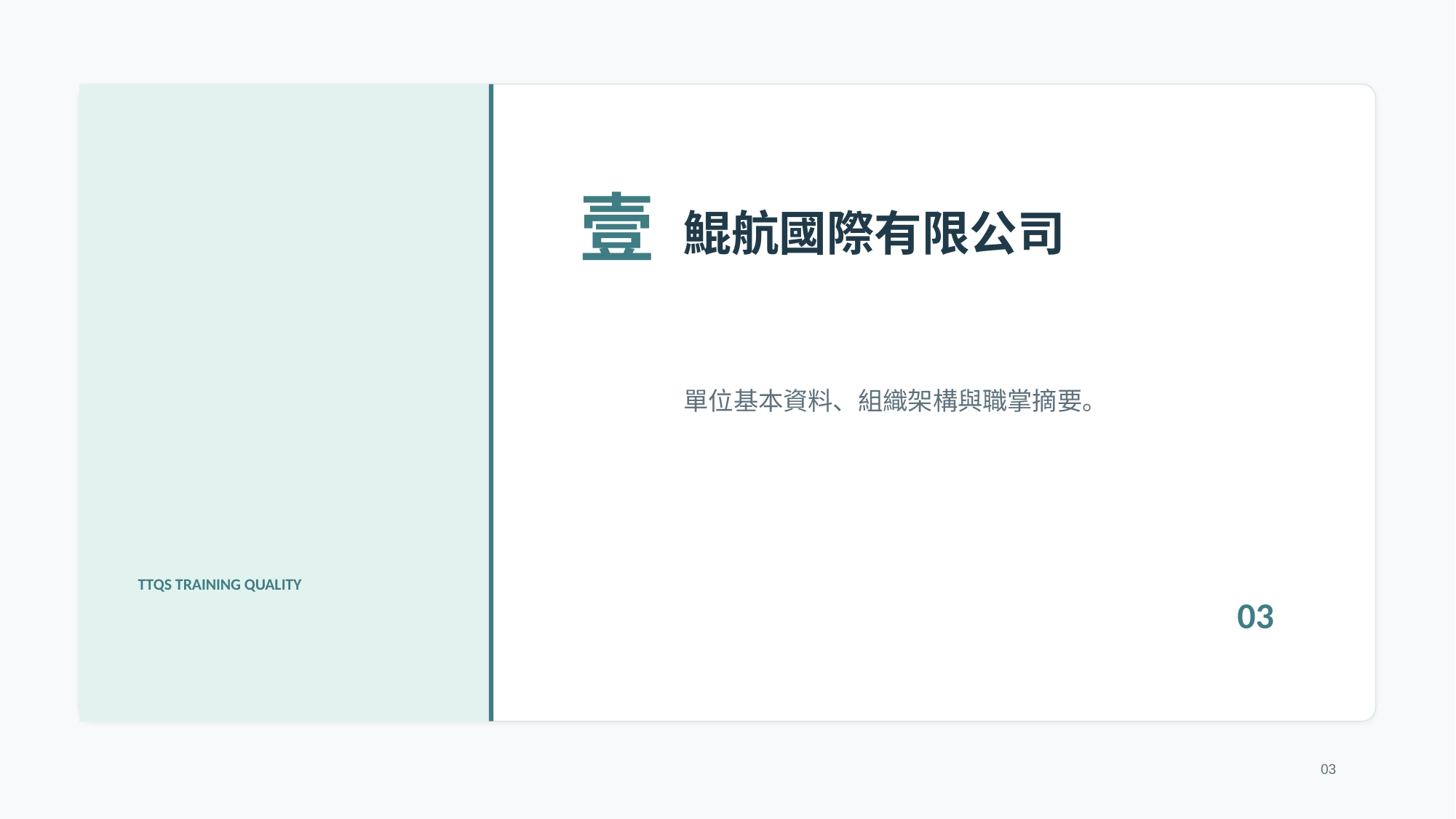

壹
鯤航國際有限公司
單位基本資料、組織架構與職掌摘要。
TTQS TRAINING QUALITY
03
03